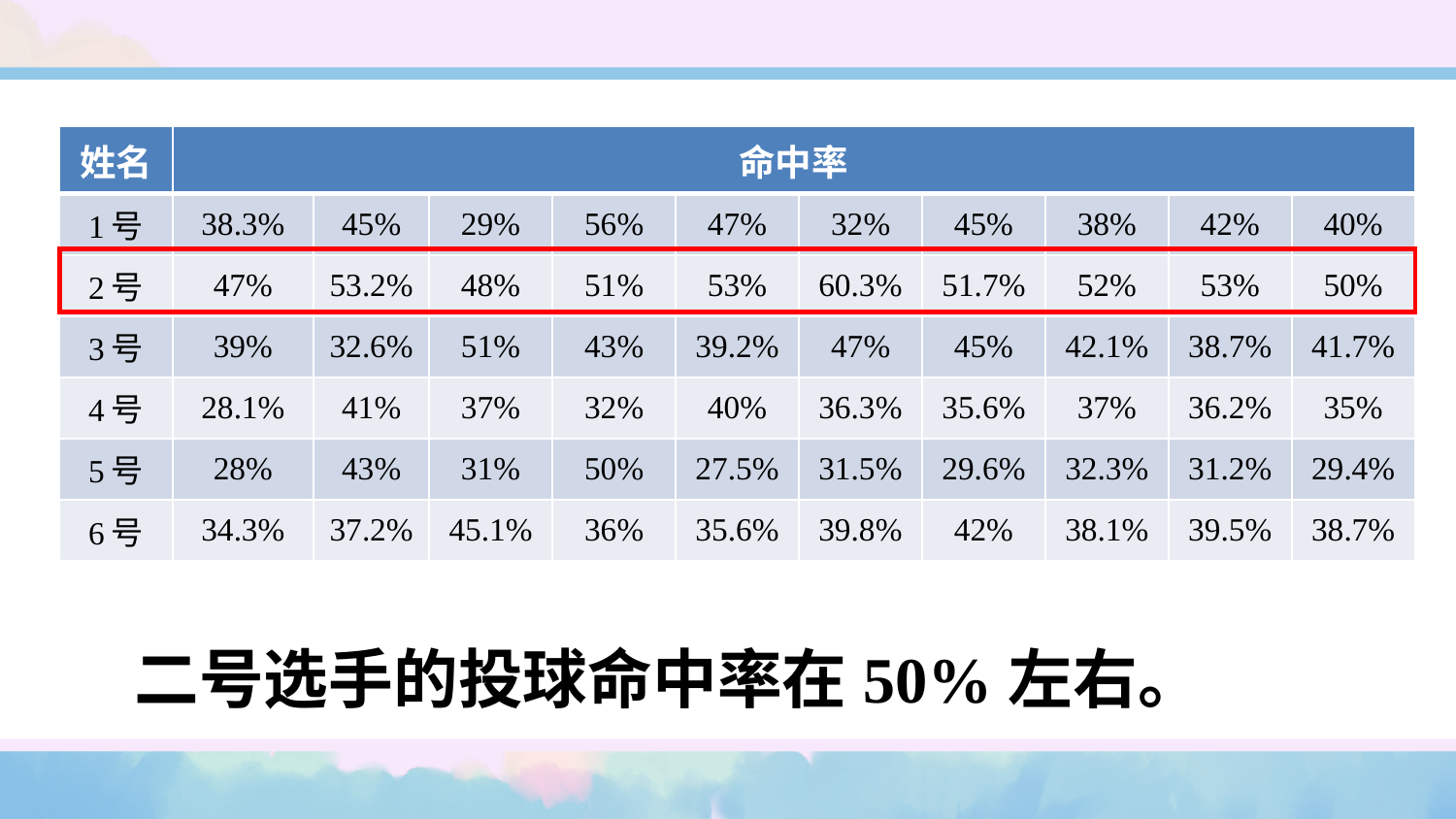

| 姓名 | 命中率 |  |  |  |  |  |  |  |  |  |
| --- | --- | --- | --- | --- | --- | --- | --- | --- | --- | --- |
| 1号 | 38.3% | 45% | 29% | 56% | 47% | 32% | 45% | 38% | 42% | 40% |
| 2号 | 47% | 53.2% | 48% | 51% | 53% | 60.3% | 51.7% | 52% | 53% | 50% |
| 3号 | 39% | 32.6% | 51% | 43% | 39.2% | 47% | 45% | 42.1% | 38.7% | 41.7% |
| 4号 | 28.1% | 41% | 37% | 32% | 40% | 36.3% | 35.6% | 37% | 36.2% | 35% |
| 5号 | 28% | 43% | 31% | 50% | 27.5% | 31.5% | 29.6% | 32.3% | 31.2% | 29.4% |
| 6号 | 34.3% | 37.2% | 45.1% | 36% | 35.6% | 39.8% | 42% | 38.1% | 39.5% | 38.7% |

二号选手的投球命中率在50%左右。